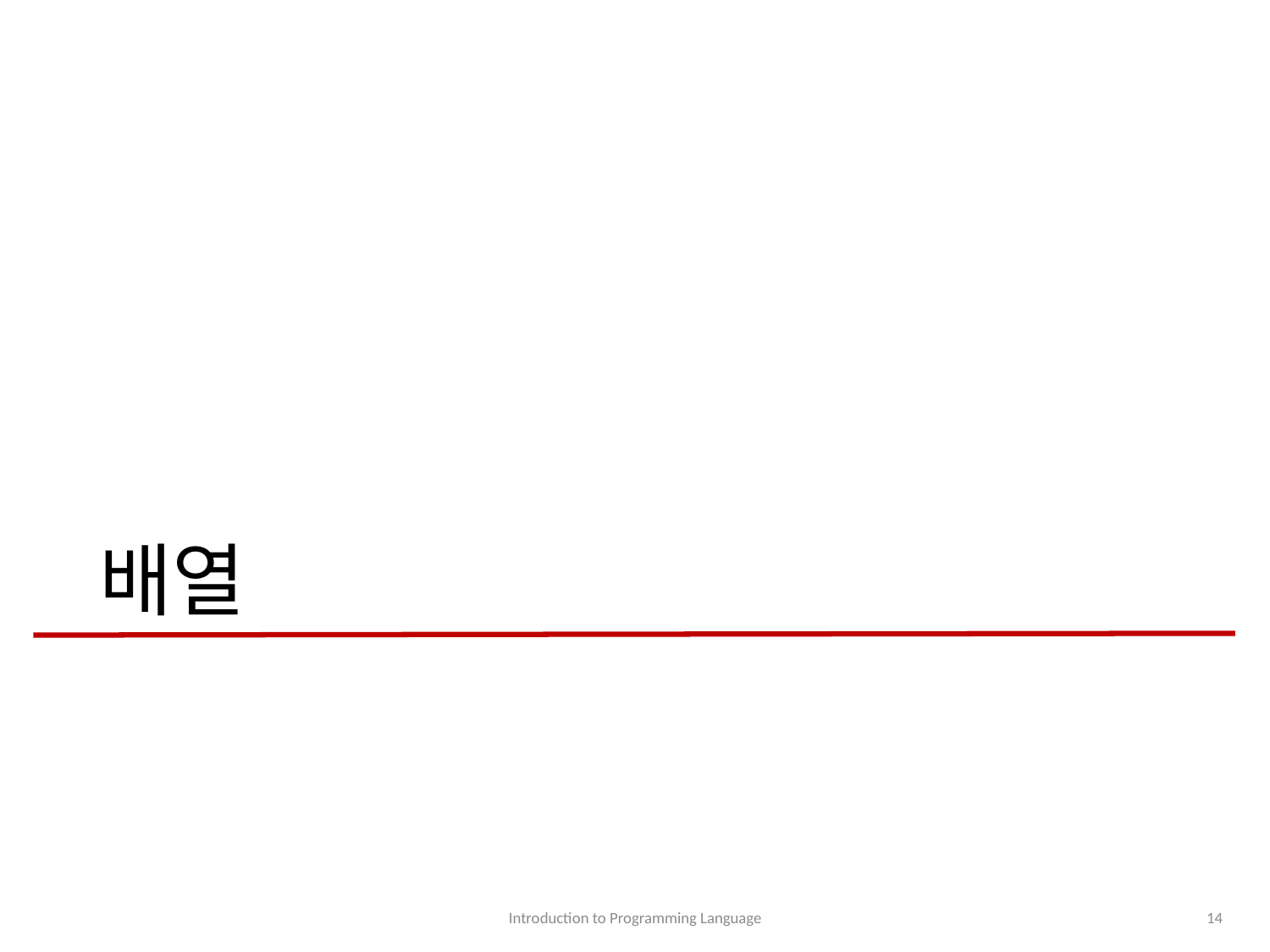

# 배열

Introduction to Programming Language
14